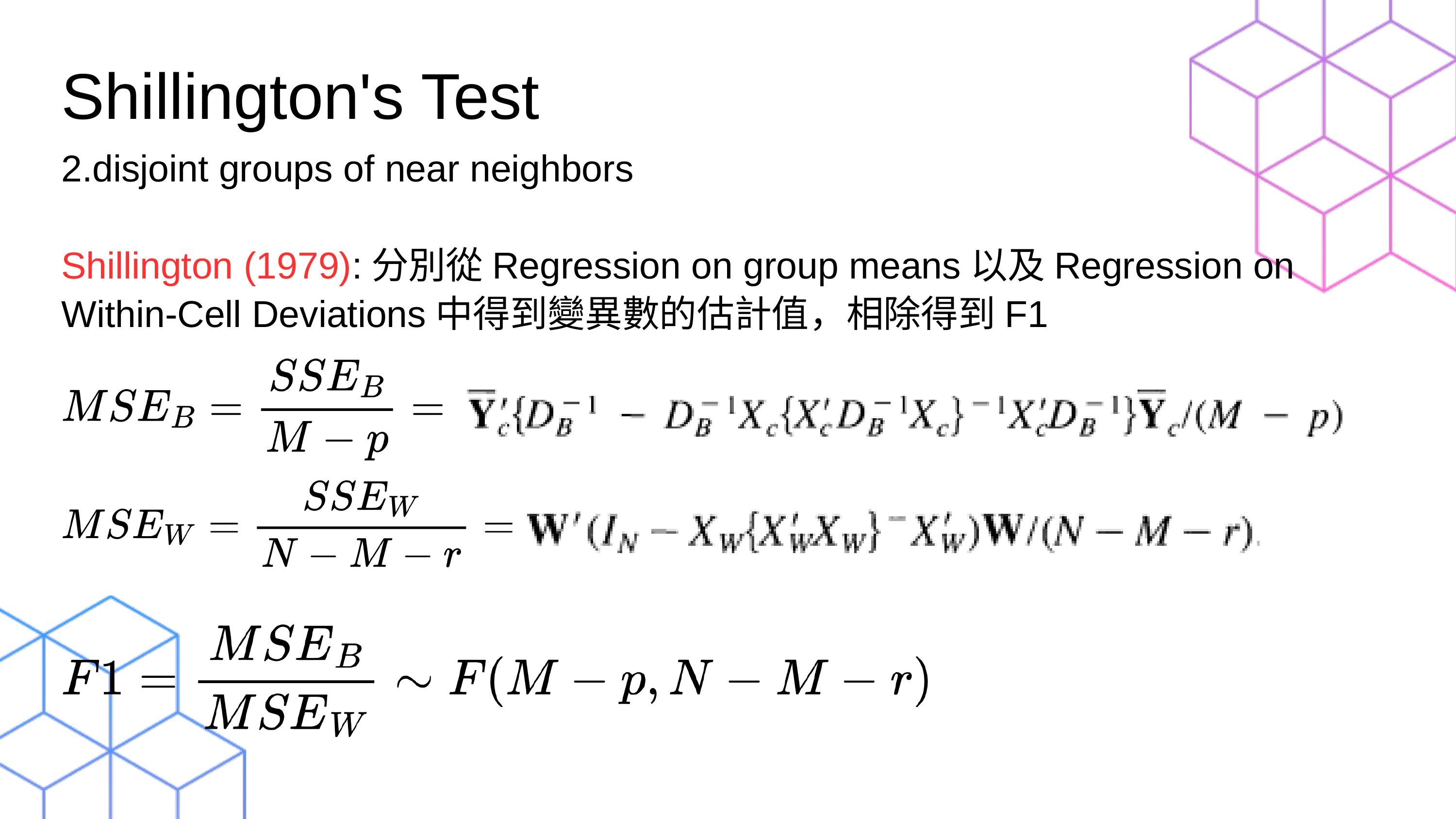

Shillington's Test
2.disjoint groups of near neighbors

Shillington (1979):分別從Regression on group means以及Regression on Within-Cell Deviations中得到變異數的估計值，相除得到F1